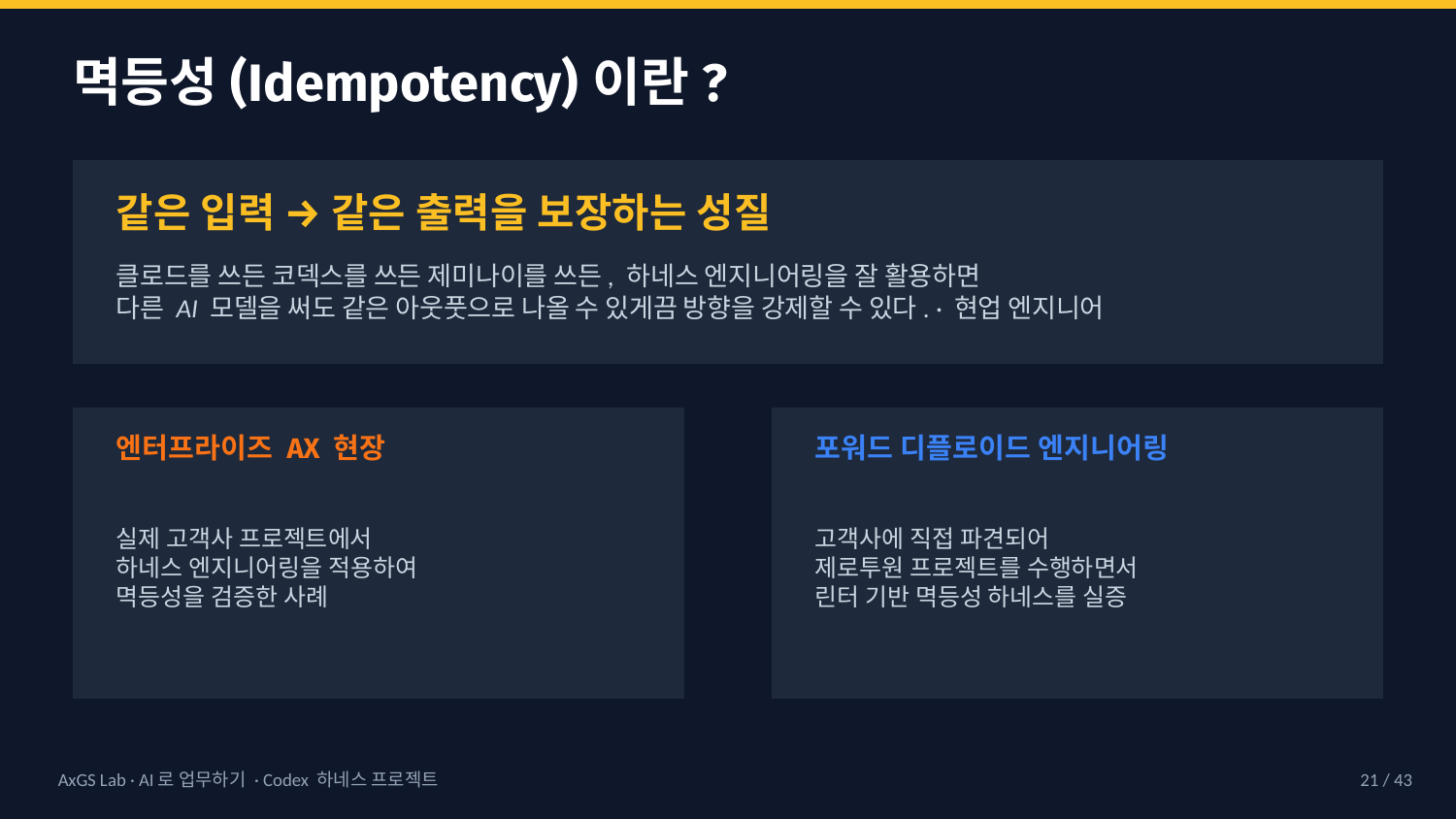

멱등성(Idempotency)이란?

같은 입력 → 같은 출력을 보장하는 성질
클로드를 쓰든 코덱스를 쓰든 제미나이를 쓰든, 하네스 엔지니어링을 잘 활용하면
다른 AI 모델을 써도 같은 아웃풋으로 나올 수 있게끔 방향을 강제할 수 있다. · 현업 엔지니어

엔터프라이즈 AX 현장
포워드 디플로이드 엔지니어링
실제 고객사 프로젝트에서
하네스 엔지니어링을 적용하여
멱등성을 검증한 사례
고객사에 직접 파견되어
제로투원 프로젝트를 수행하면서
린터 기반 멱등성 하네스를 실증
AxGS Lab · AI로 업무하기 · Codex 하네스 프로젝트
21 / 43